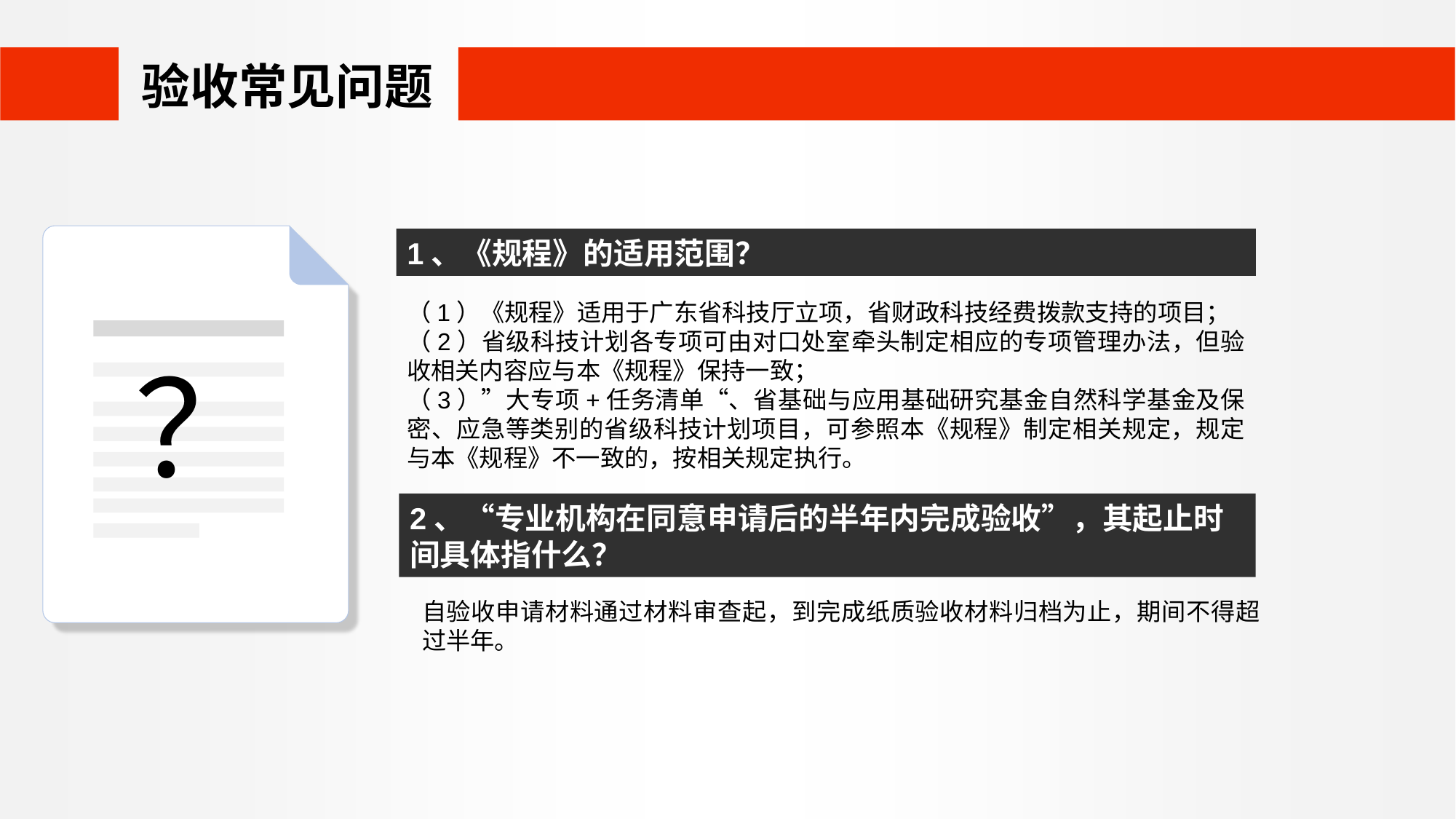

验收常见问题

1、《规程》的适用范围？
（1）《规程》适用于广东省科技厅立项，省财政科技经费拨款支持的项目；
（2）省级科技计划各专项可由对口处室牵头制定相应的专项管理办法，但验收相关内容应与本《规程》保持一致；
（3）”大专项+任务清单“、省基础与应用基础研究基金自然科学基金及保密、应急等类别的省级科技计划项目，可参照本《规程》制定相关规定，规定与本《规程》不一致的，按相关规定执行。
？
2、“专业机构在同意申请后的半年内完成验收”，其起止时间具体指什么？
自验收申请材料通过材料审查起，到完成纸质验收材料归档为止，期间不得超过半年。